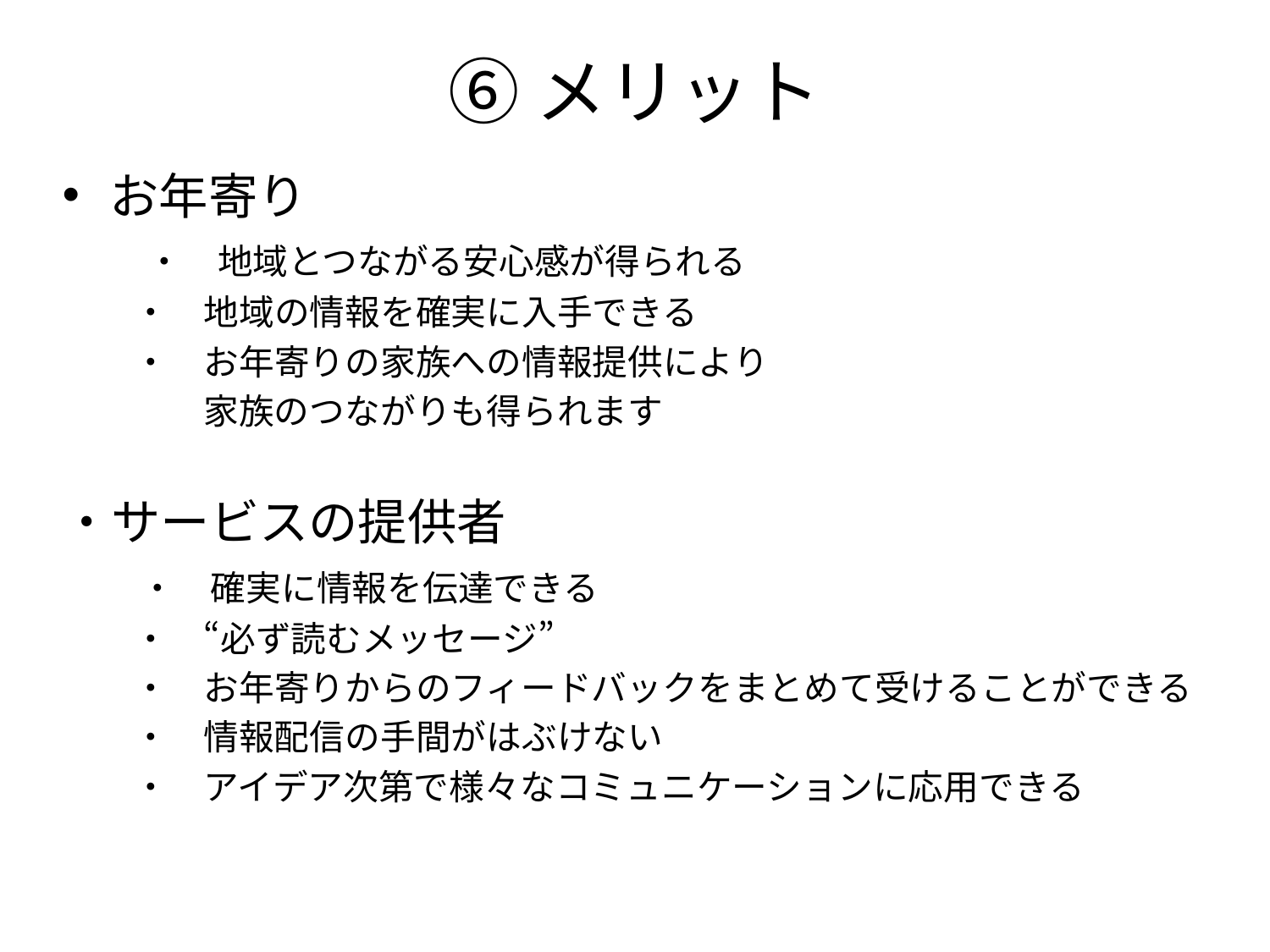

# ⑥メリット
お年寄り
　　・　地域とつながる安心感が得られる
　　・　地域の情報を確実に入手できる
　　・　お年寄りの家族への情報提供により
　　　　家族のつながりも得られます

・サービスの提供者
　　・　確実に情報を伝達できる
　　・　“必ず読むメッセージ”
　　・　お年寄りからのフィードバックをまとめて受けることができる
　　・　情報配信の手間がはぶけない
　　・　アイデア次第で様々なコミュニケーションに応用できる